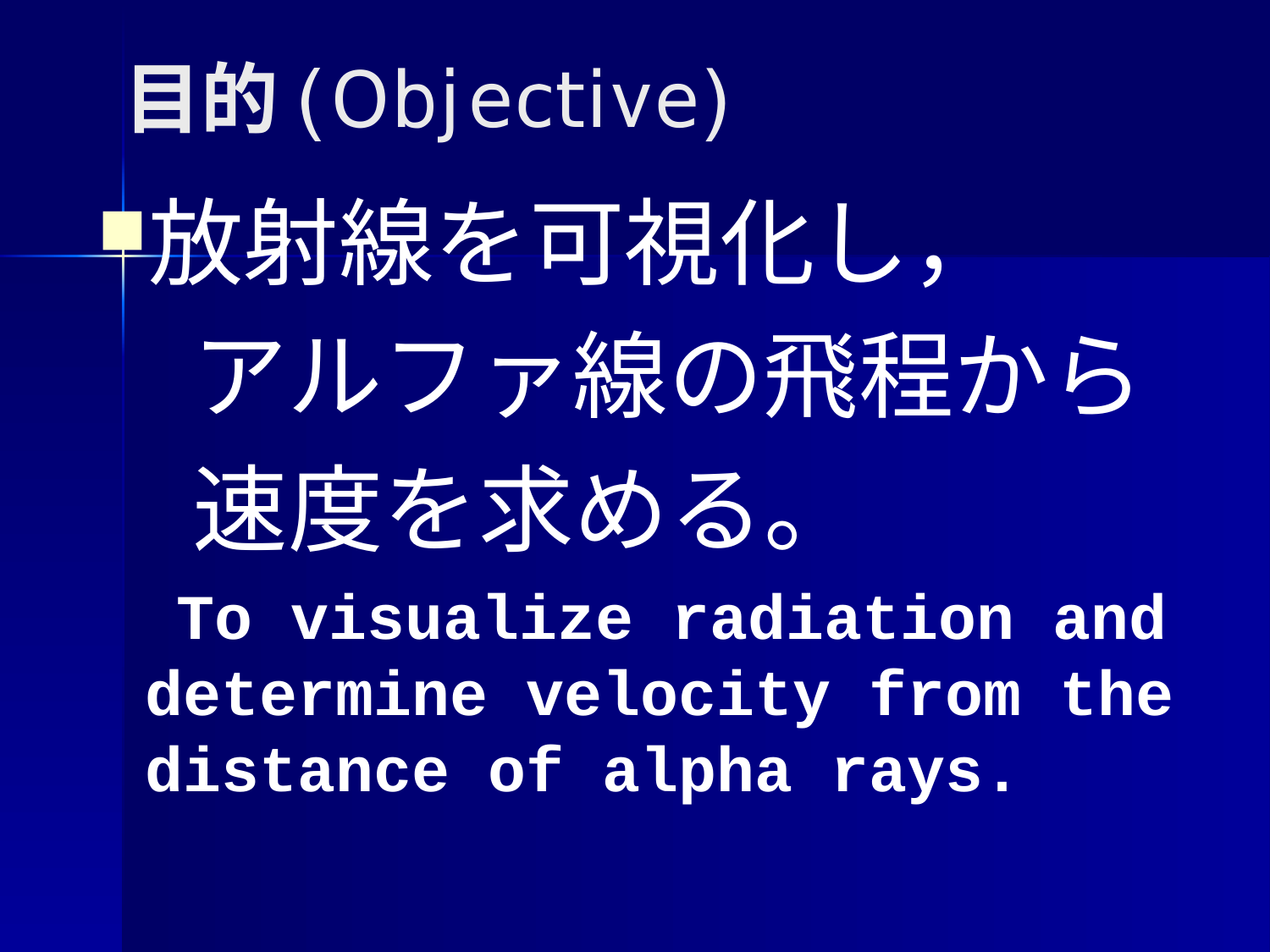

# 目的(Objective)
放射線を可視化し，
　アルファ線の飛程から
　速度を求める。
　To visualize radiation and determine velocity from the distance of alpha rays.